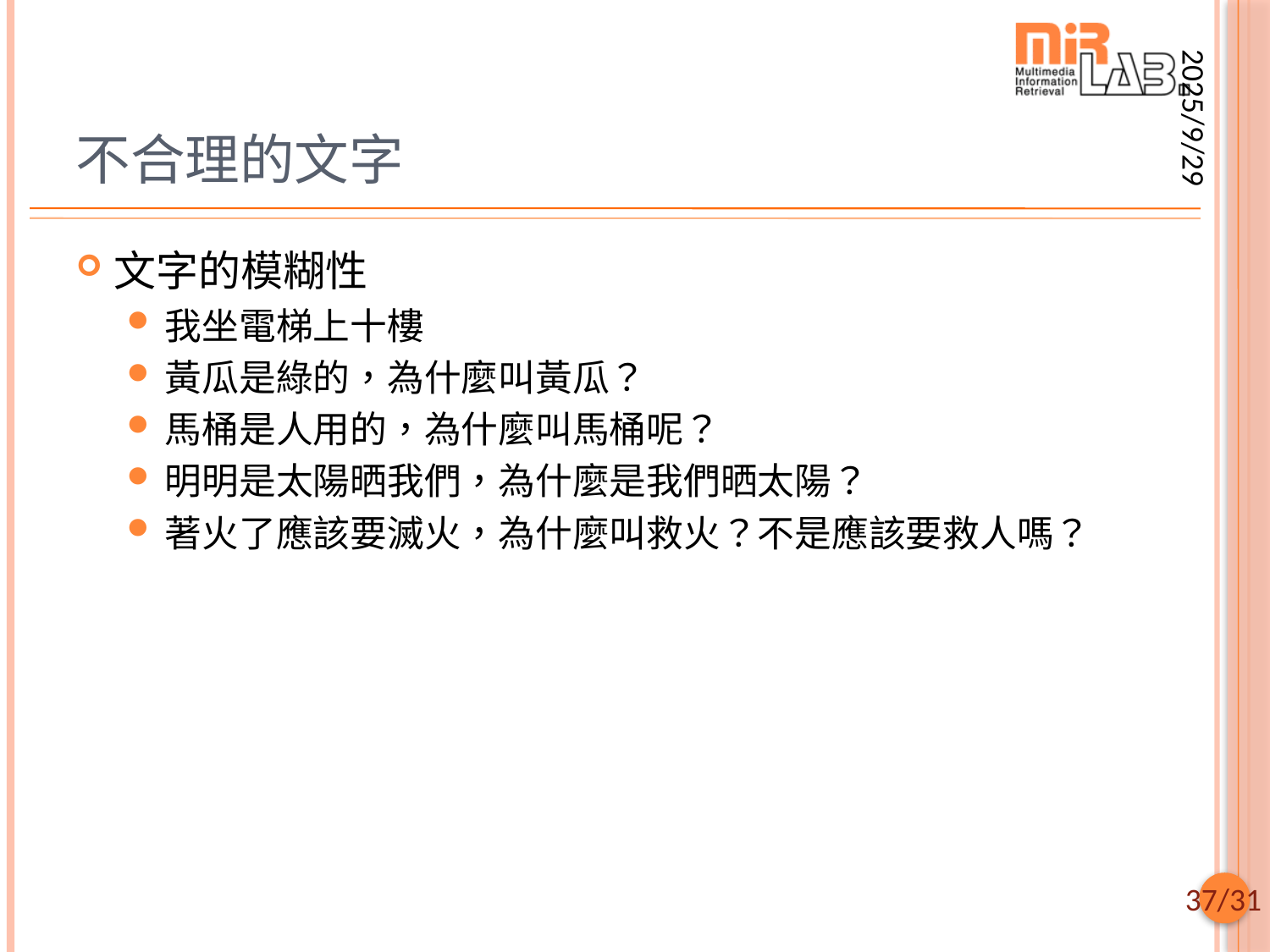

# 不合理的文字
2025/9/29
文字的模糊性
我坐電梯上十樓
黃瓜是綠的，為什麼叫黃瓜？
馬桶是人用的，為什麼叫馬桶呢？
明明是太陽晒我們，為什麼是我們晒太陽？
著火了應該要滅火，為什麼叫救火？不是應該要救人嗎？